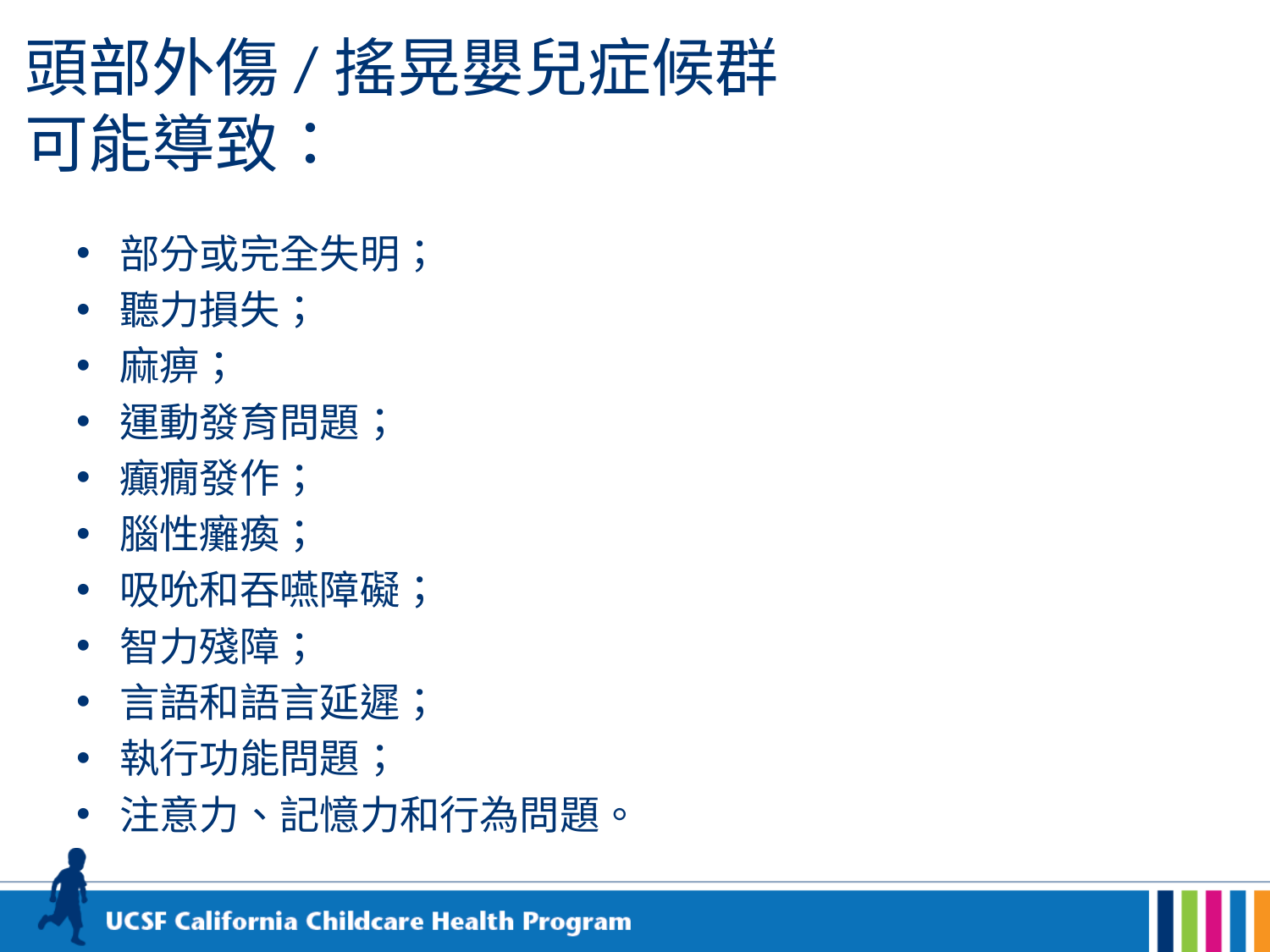

頭部外傷/搖晃嬰兒症候群
可能導致：
部分或完全失明；
聽力損失；
麻痹；
運動發育問題；
癲癇發作；
腦性癱瘓；
吸吮和吞嚥障礙；
智力殘障；
言語和語言延遲；
執行功能問題；
注意力、記憶力和行為問題。